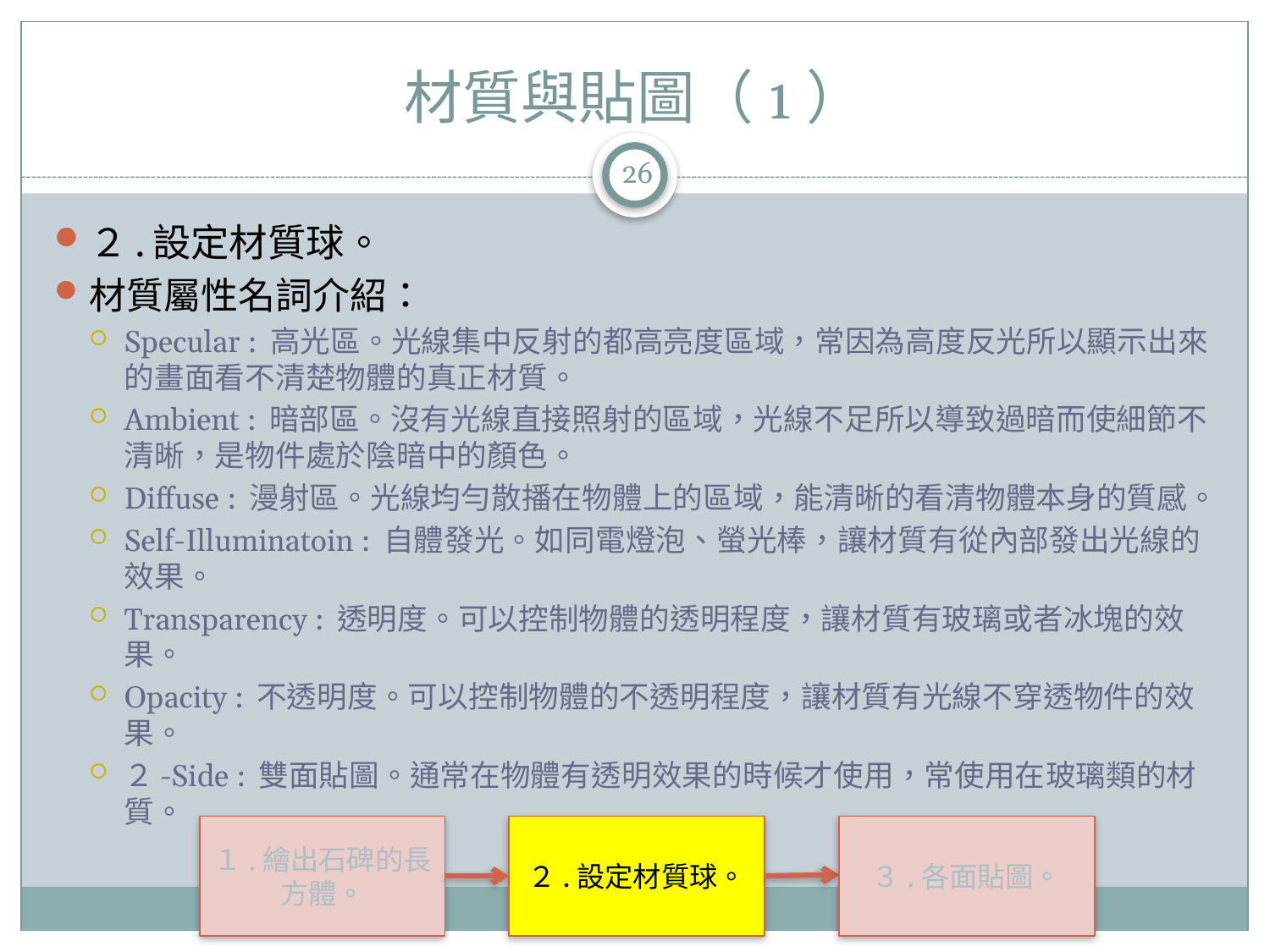

# 材質與貼圖（1）
26
２.設定材質球。
材質屬性名詞介紹：
Specular : 高光區。光線集中反射的都高亮度區域，常因為高度反光所以顯示出來的畫面看不清楚物體的真正材質。
Ambient : 暗部區。沒有光線直接照射的區域，光線不足所以導致過暗而使細節不清晰，是物件處於陰暗中的顏色。
Diffuse : 漫射區。光線均勻散播在物體上的區域，能清晰的看清物體本身的質感。
Self-Illuminatoin : 自體發光。如同電燈泡、螢光棒，讓材質有從內部發出光線的效果。
Transparency : 透明度。可以控制物體的透明程度，讓材質有玻璃或者冰塊的效果。
Opacity : 不透明度。可以控制物體的不透明程度，讓材質有光線不穿透物件的效果。
２-Side : 雙面貼圖。通常在物體有透明效果的時候才使用，常使用在玻璃類的材質。

１.繪出石碑的長方體。
２.設定材質球。
３.各面貼圖。